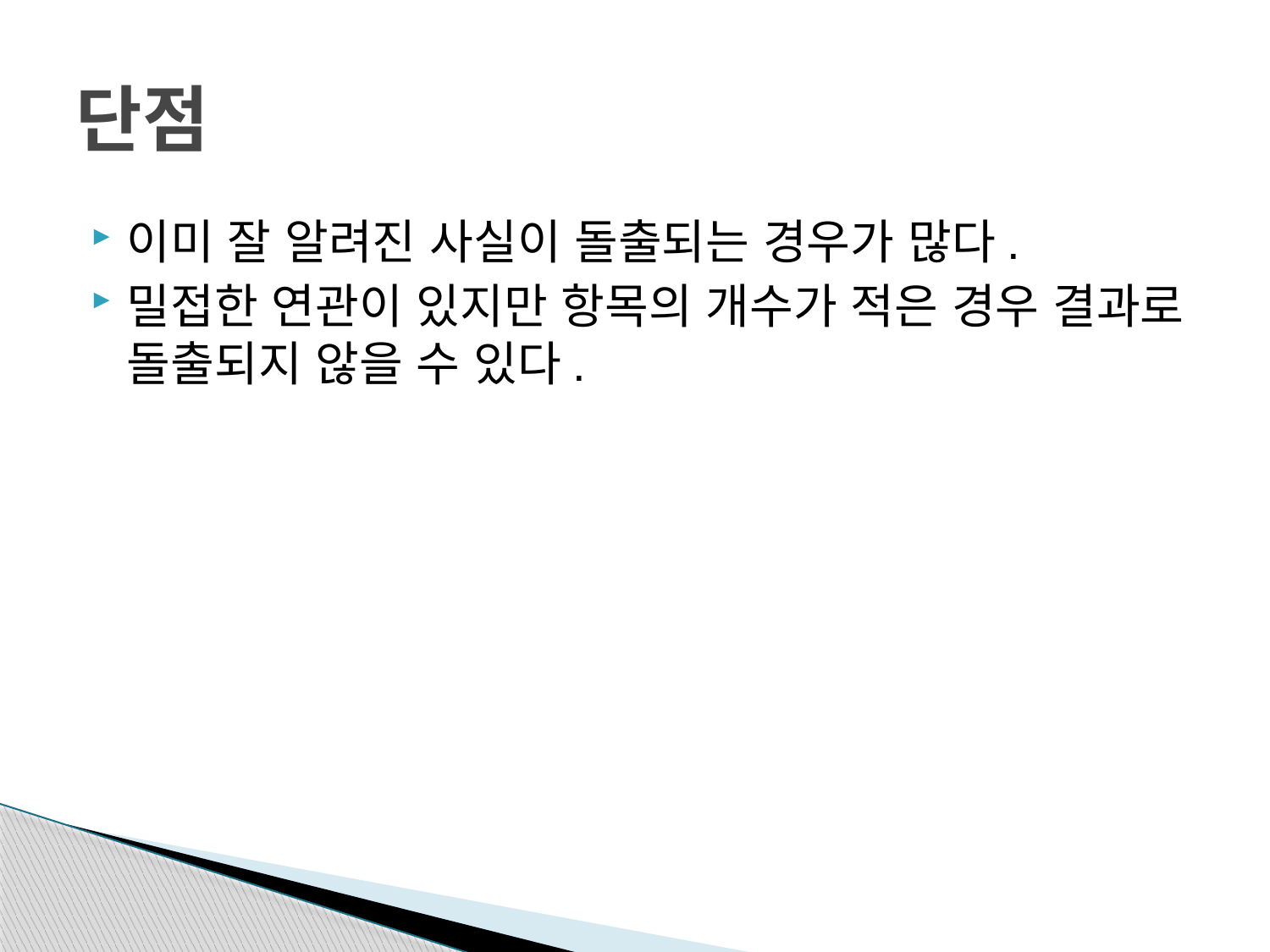

# 단점
이미 잘 알려진 사실이 돌출되는 경우가 많다.
밀접한 연관이 있지만 항목의 개수가 적은 경우 결과로 돌출되지 않을 수 있다.